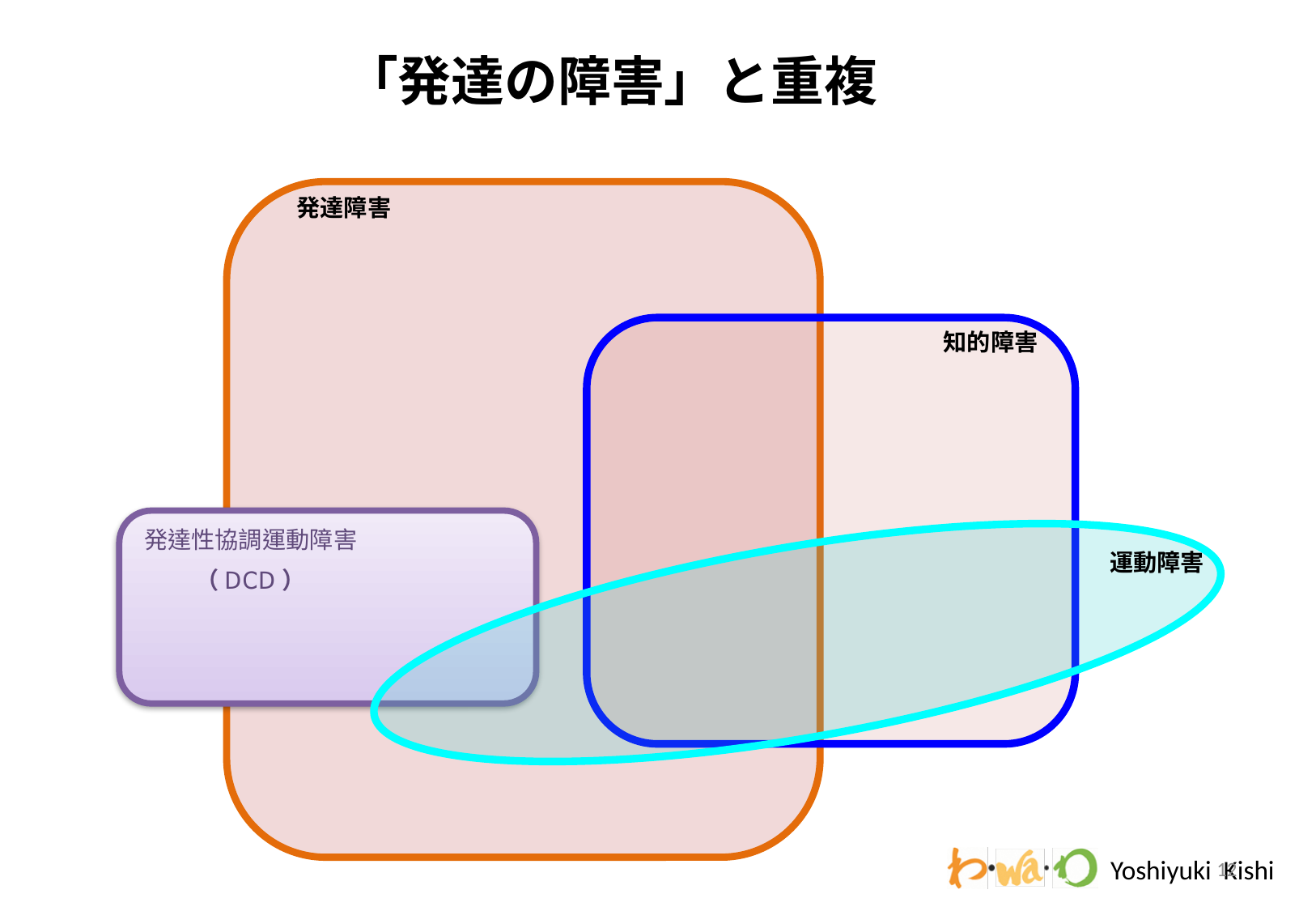

「発達の障害」と重複

発達障害

知的障害

発達性協調運動障害
（DCD）
運動障害

12